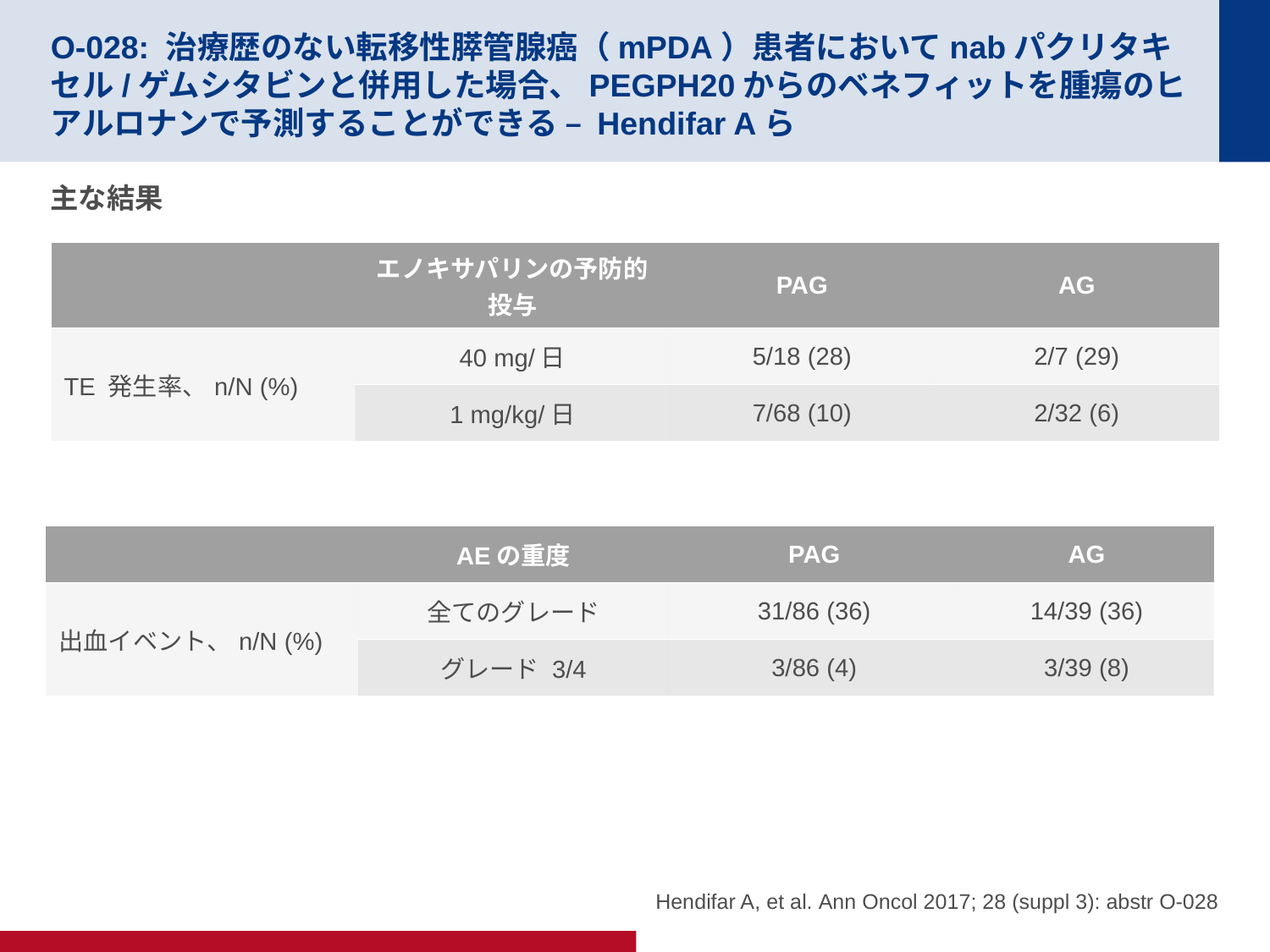

# O-028: 治療歴のない転移性膵管腺癌（mPDA）患者においてnabパクリタキセル/ゲムシタビンと併用した場合、PEGPH20からのベネフィットを腫瘍のヒアルロナンで予測することができる – Hendifar Aら
主な結果

|  | エノキサパリンの予防的投与 | PAG | AG |
| --- | --- | --- | --- |
| TE 発生率、n/N (%) | 40 mg/日 | 5/18 (28) | 2/7 (29) |
|  | 1 mg/kg/日 | 7/68 (10) | 2/32 (6) |
|  | AEの重度 | PAG | AG |
| --- | --- | --- | --- |
| 出血イベント、n/N (%) | 全てのグレード | 31/86 (36) | 14/39 (36) |
|  | グレード 3/4 | 3/86 (4) | 3/39 (8) |
Hendifar A, et al. Ann Oncol 2017; 28 (suppl 3): abstr O-028